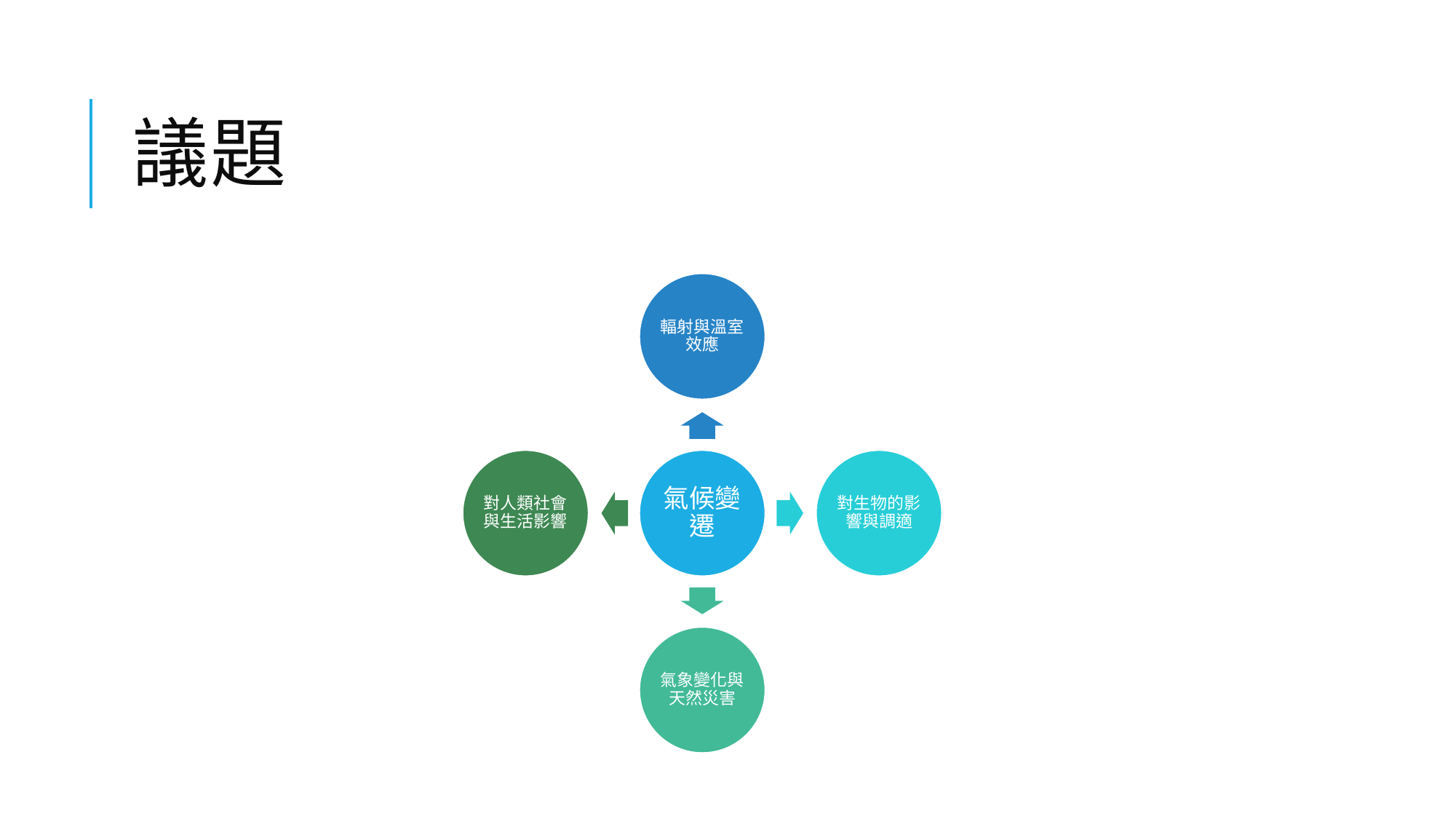

# 議題
氣候變遷

輻射與溫室效應

對生物的影響與調適

氣象變化與天然災害

對人類社會與生活影響